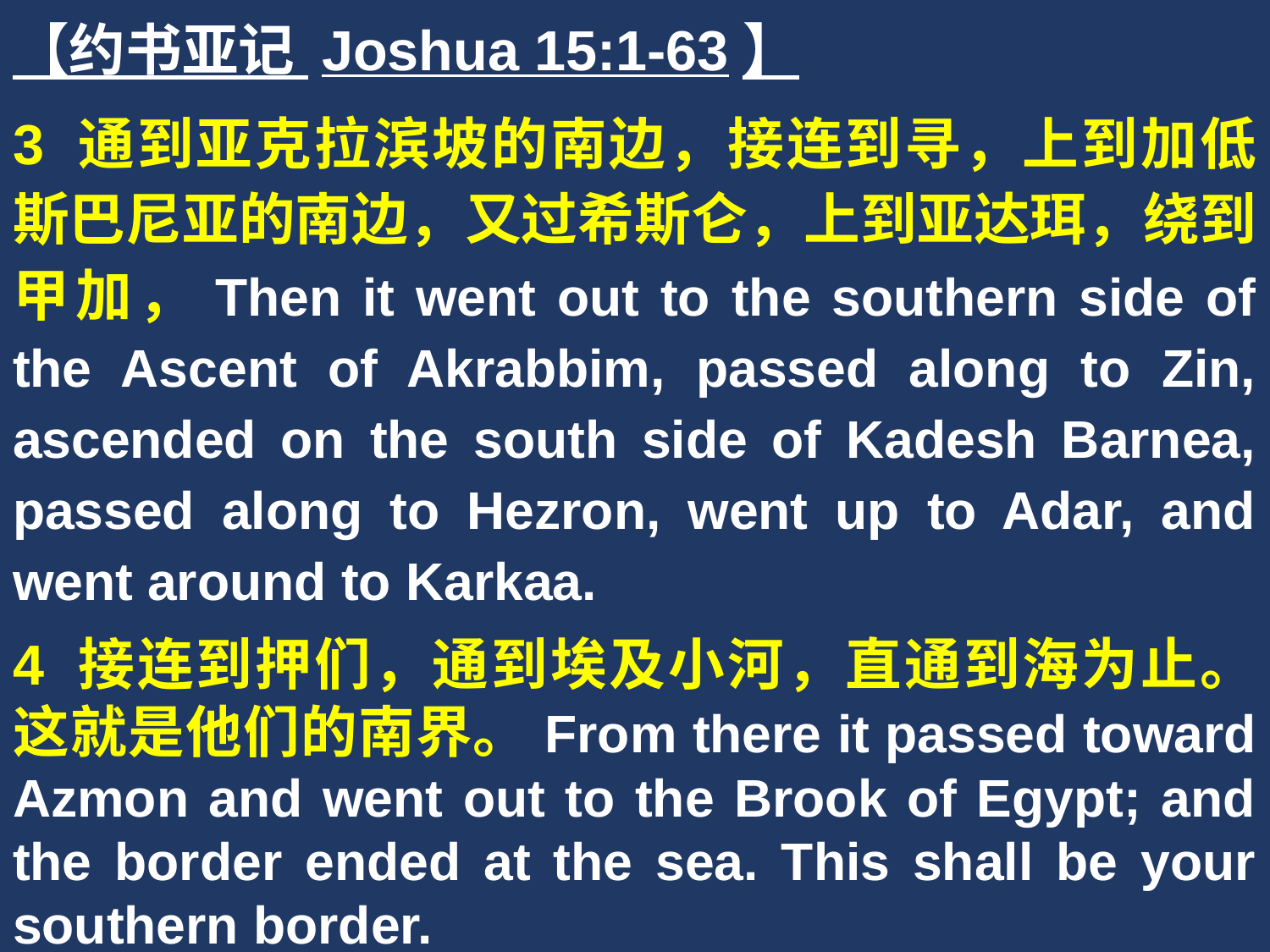

【约书亚记 Joshua 15:1-63】
3 通到亚克拉滨坡的南边，接连到寻，上到加低斯巴尼亚的南边，又过希斯仑，上到亚达珥，绕到甲加，Then it went out to the southern side of the Ascent of Akrabbim, passed along to Zin, ascended on the south side of Kadesh Barnea, passed along to Hezron, went up to Adar, and went around to Karkaa.
4 接连到押们，通到埃及小河，直通到海为止。这就是他们的南界。From there it passed toward Azmon and went out to the Brook of Egypt; and the border ended at the sea. This shall be your southern border.